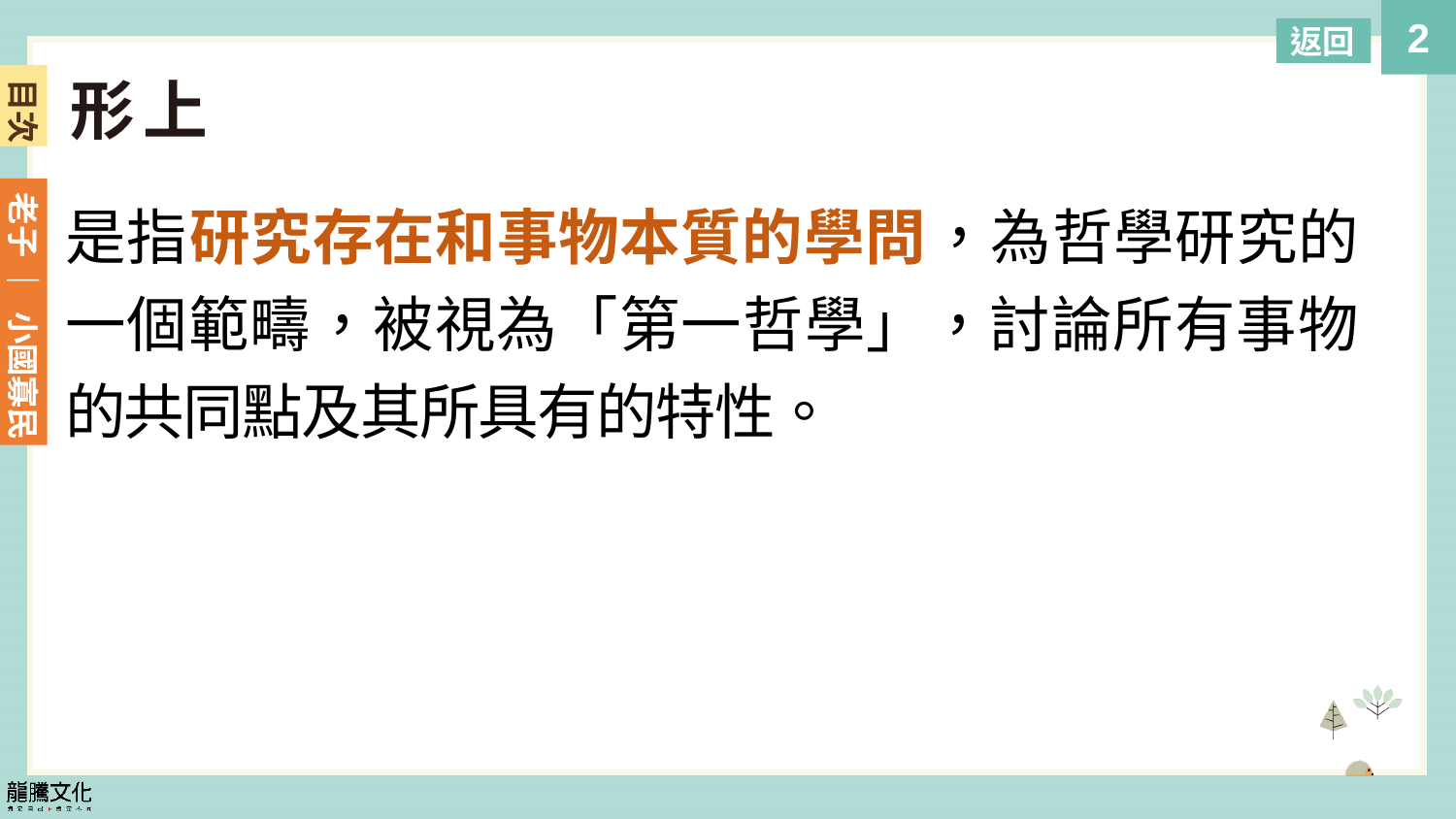

返回
形上
是指研究存在和事物本質的學問，為哲學研究的一個範疇，被視為「第一哲學」，討論所有事物的共同點及其所具有的特性。